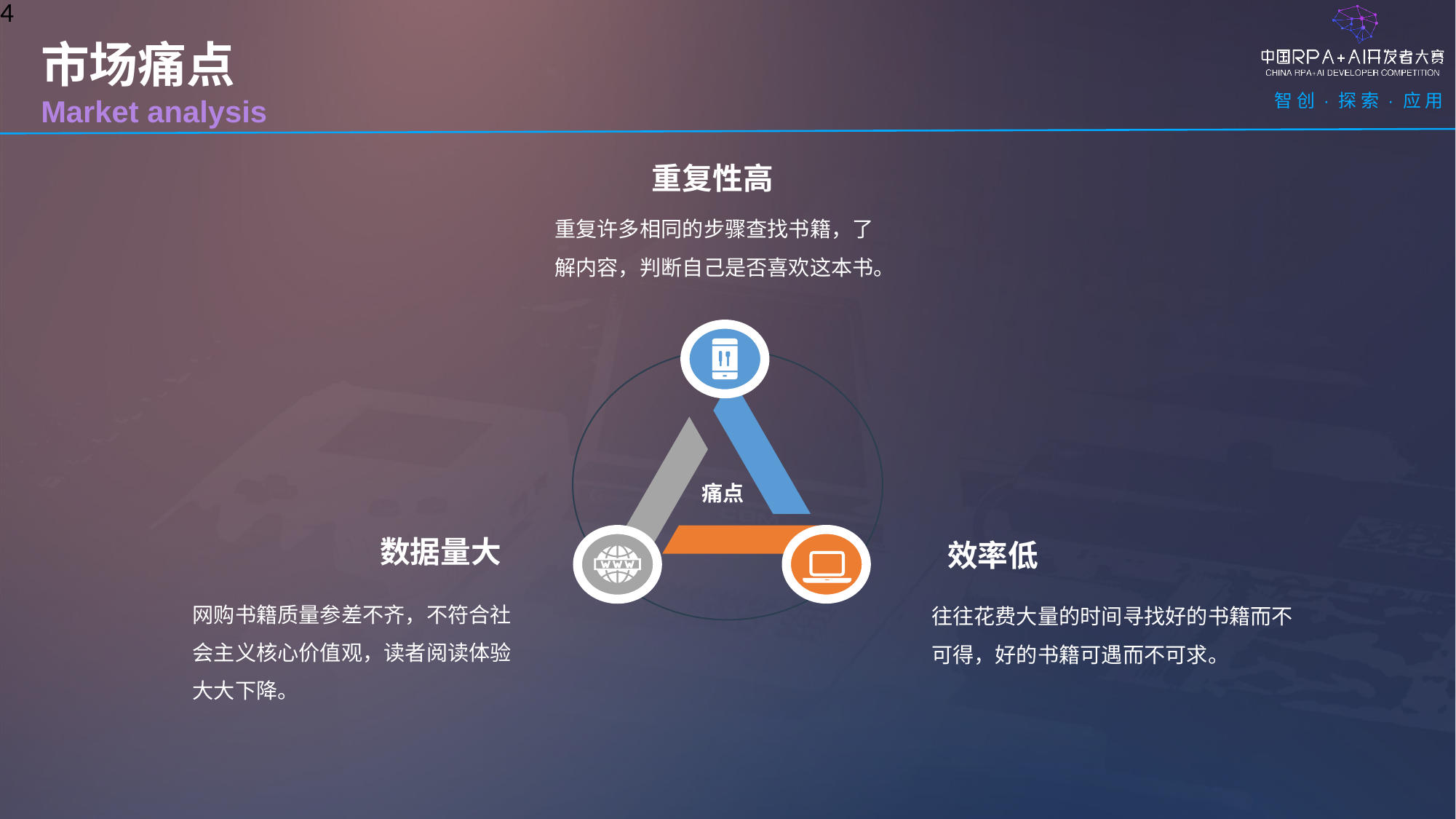

4
市场痛点
Market analysis
重复性高
重复许多相同的步骤查找书籍，了解内容，判断自己是否喜欢这本书。

痛点

数据量大
效率低

网购书籍质量参差不齐，不符合社会主义核心价值观，读者阅读体验大大下降。
往往花费大量的时间寻找好的书籍而不可得，好的书籍可遇而不可求。